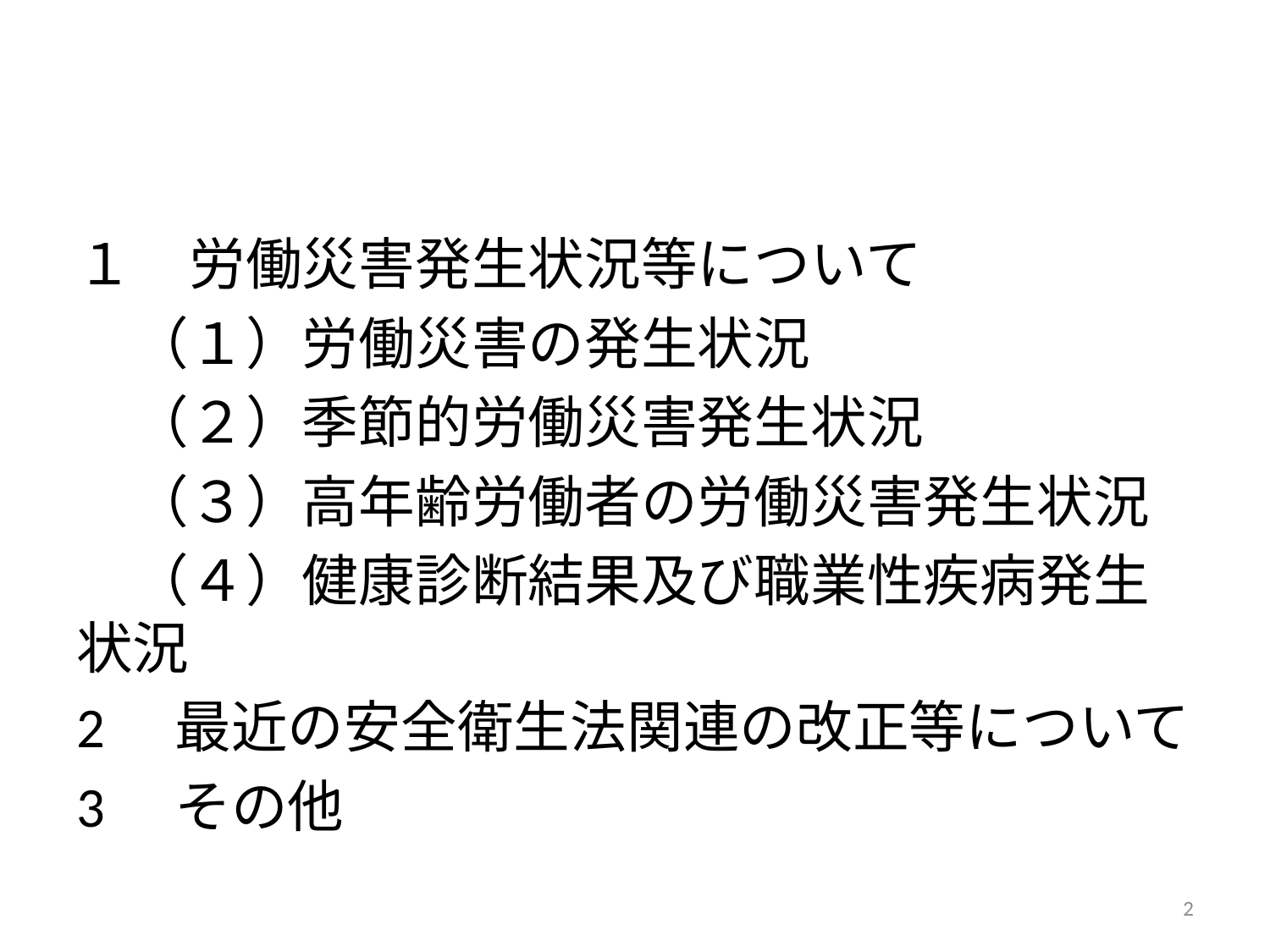

１　労働災害発生状況等について
　（１）労働災害の発生状況
　（２）季節的労働災害発生状況
　（３）高年齢労働者の労働災害発生状況
　（４）健康診断結果及び職業性疾病発生状況
2　最近の安全衛生法関連の改正等について
3　その他
2